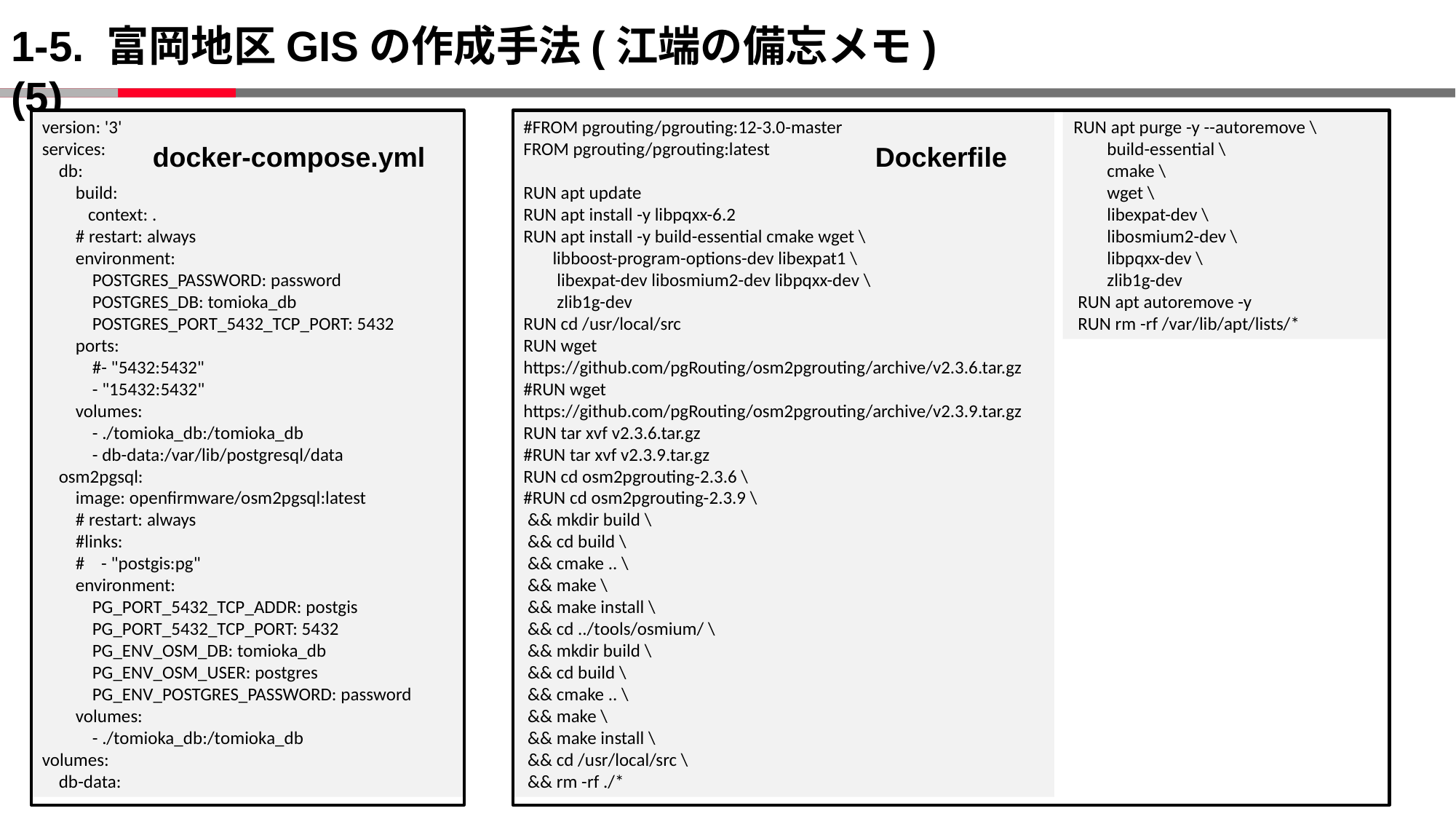

# 1-5. 富岡地区GISの作成手法(江端の備忘メモ)(5)
version: '3'
services:
    db:
        build:
           context: .
        # restart: always
        environment:
            POSTGRES_PASSWORD: password
            POSTGRES_DB: tomioka_db
            POSTGRES_PORT_5432_TCP_PORT: 5432
        ports:
            #- "5432:5432"
            - "15432:5432"
        volumes:
            - ./tomioka_db:/tomioka_db
            - db-data:/var/lib/postgresql/data
    osm2pgsql:
        image: openfirmware/osm2pgsql:latest
        # restart: always
        #links:
        #    - "postgis:pg"
        environment:
            PG_PORT_5432_TCP_ADDR: postgis
            PG_PORT_5432_TCP_PORT: 5432
            PG_ENV_OSM_DB: tomioka_db
            PG_ENV_OSM_USER: postgres
            PG_ENV_POSTGRES_PASSWORD: password
        volumes:
            - ./tomioka_db:/tomioka_db
volumes:
    db-data:

#FROM pgrouting/pgrouting:12-3.0-master
FROM pgrouting/pgrouting:latest

RUN apt update
RUN apt install -y libpqxx-6.2
RUN apt install -y build-essential cmake wget \
       libboost-program-options-dev libexpat1 \
        libexpat-dev libosmium2-dev libpqxx-dev \
        zlib1g-dev
RUN cd /usr/local/src
RUN wget https://github.com/pgRouting/osm2pgrouting/archive/v2.3.6.tar.gz
#RUN wget https://github.com/pgRouting/osm2pgrouting/archive/v2.3.9.tar.gz
RUN tar xvf v2.3.6.tar.gz
#RUN tar xvf v2.3.9.tar.gz
RUN cd osm2pgrouting-2.3.6 \
#RUN cd osm2pgrouting-2.3.9 \
 && mkdir build \
 && cd build \
 && cmake .. \
 && make \
 && make install \
 && cd ../tools/osmium/ \
 && mkdir build \
 && cd build \
 && cmake .. \
 && make \
 && make install \
 && cd /usr/local/src \
 && rm -rf ./*
RUN apt purge -y --autoremove \
        build-essential \
        cmake \
        wget \
        libexpat-dev \
        libosmium2-dev \
        libpqxx-dev \
        zlib1g-dev
 RUN apt autoremove -y
 RUN rm -rf /var/lib/apt/lists/*
docker-compose.yml
Dockerfile